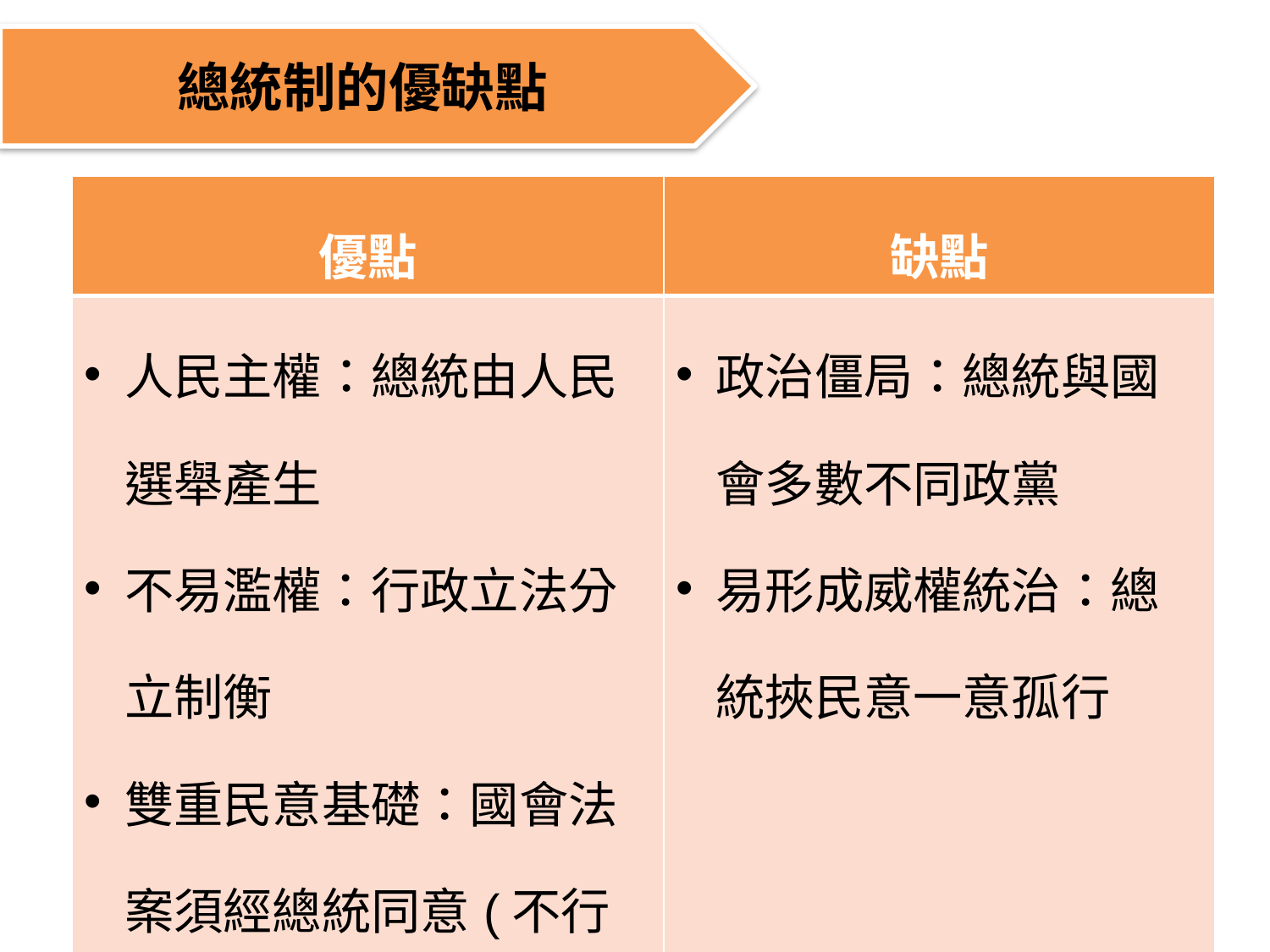

總統制的優缺點
| 優點 | 缺點 |
| --- | --- |
| 人民主權：總統由人民選舉產生 不易濫權：行政立法分立制衡 雙重民意基礎：國會法案須經總統同意(不行使否決權) | 政治僵局：總統與國會多數不同政黨 易形成威權統治：總統挾民意一意孤行 |